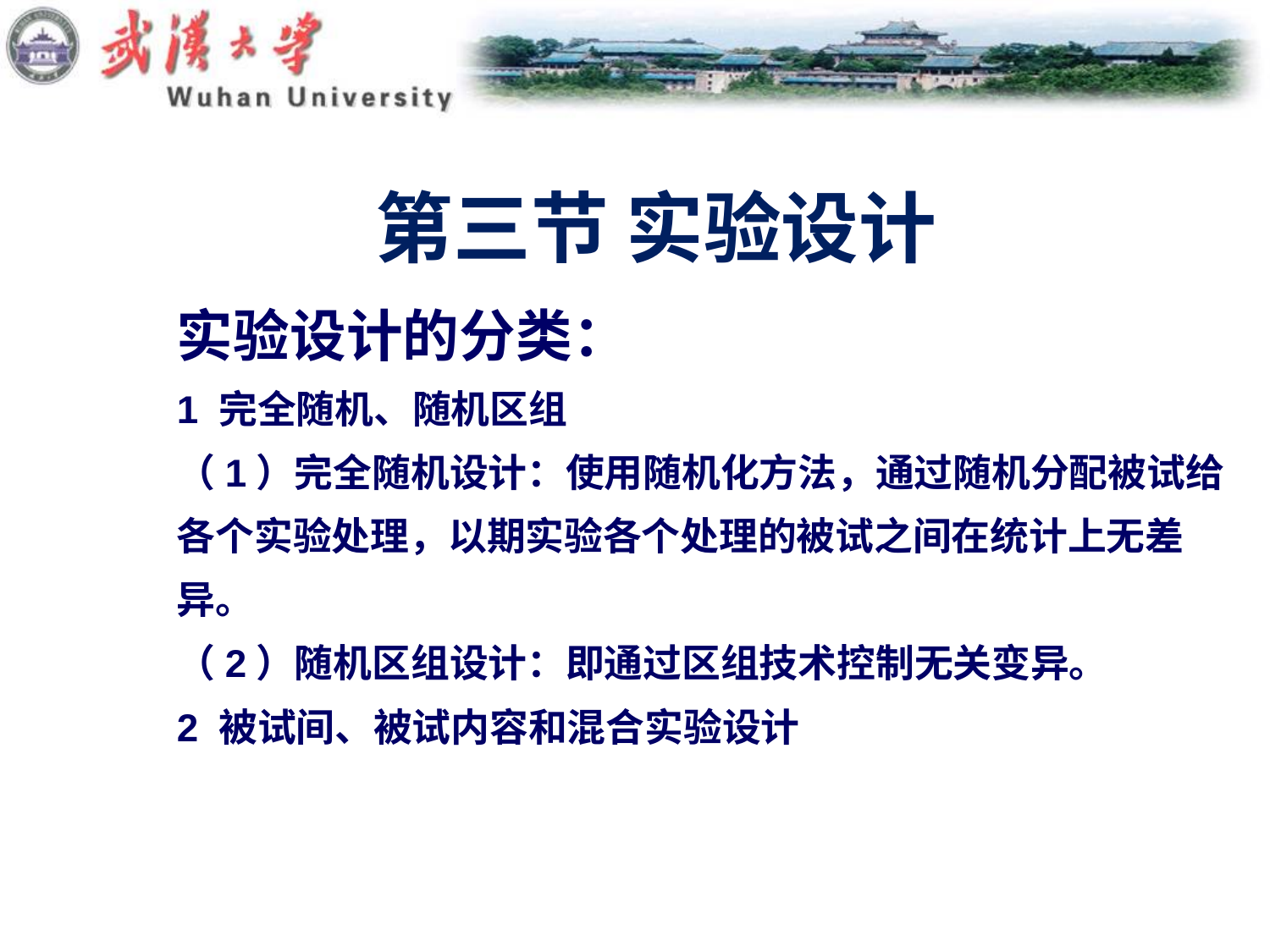

# 第三节 实验设计
实验设计的分类：
1 完全随机、随机区组
（1）完全随机设计：使用随机化方法，通过随机分配被试给
各个实验处理，以期实验各个处理的被试之间在统计上无差
异。
（2）随机区组设计：即通过区组技术控制无关变异。
2 被试间、被试内容和混合实验设计